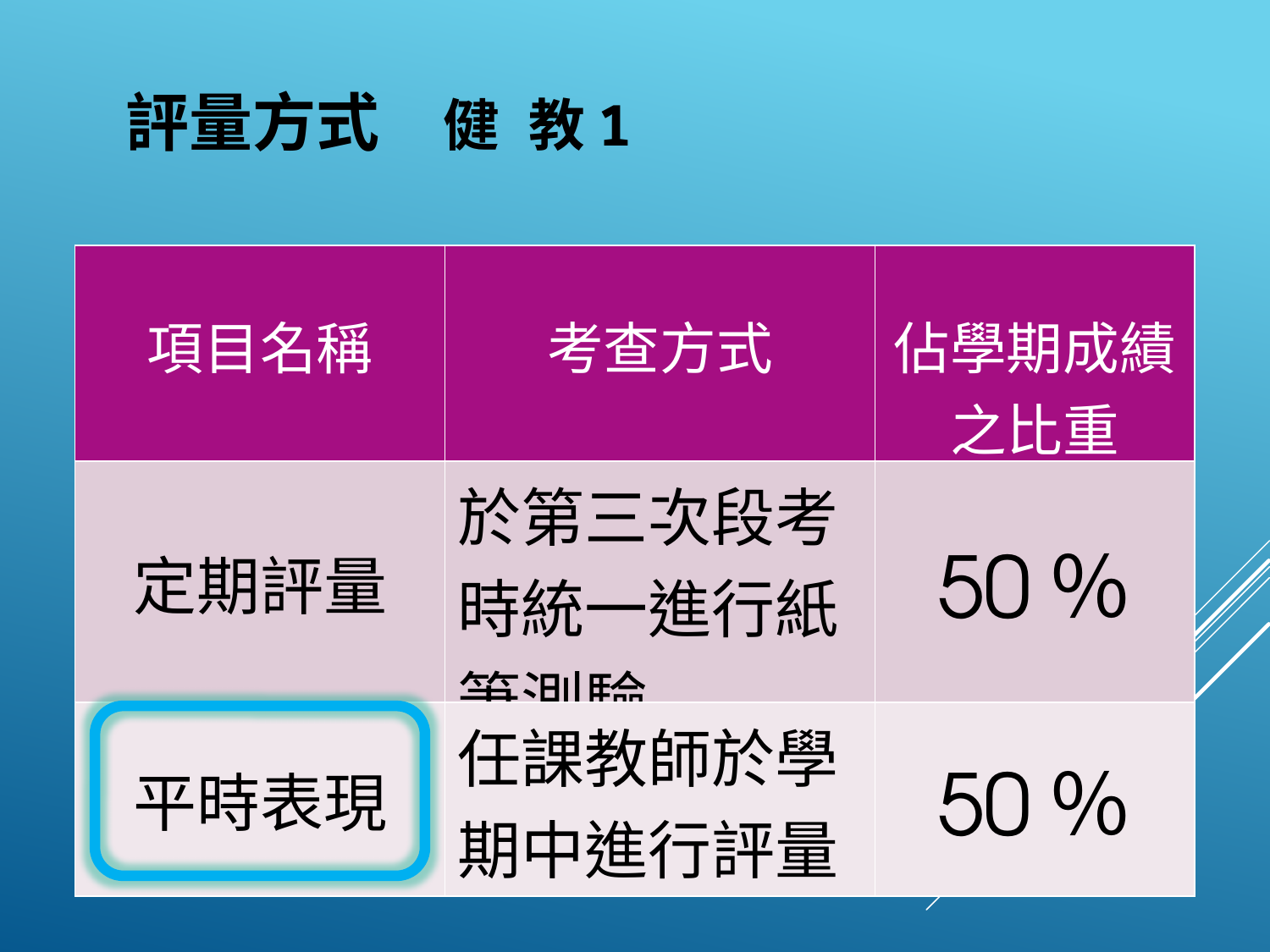

評量方式  健 教1
| 項目名稱 | 考查方式 | 佔學期成績 之比重 |
| --- | --- | --- |
| 定期評量 | 於第三次段考時統一進行紙筆測驗 | 50％ |
| 平時表現 | 任課教師於學期中進行評量 | 50％ |